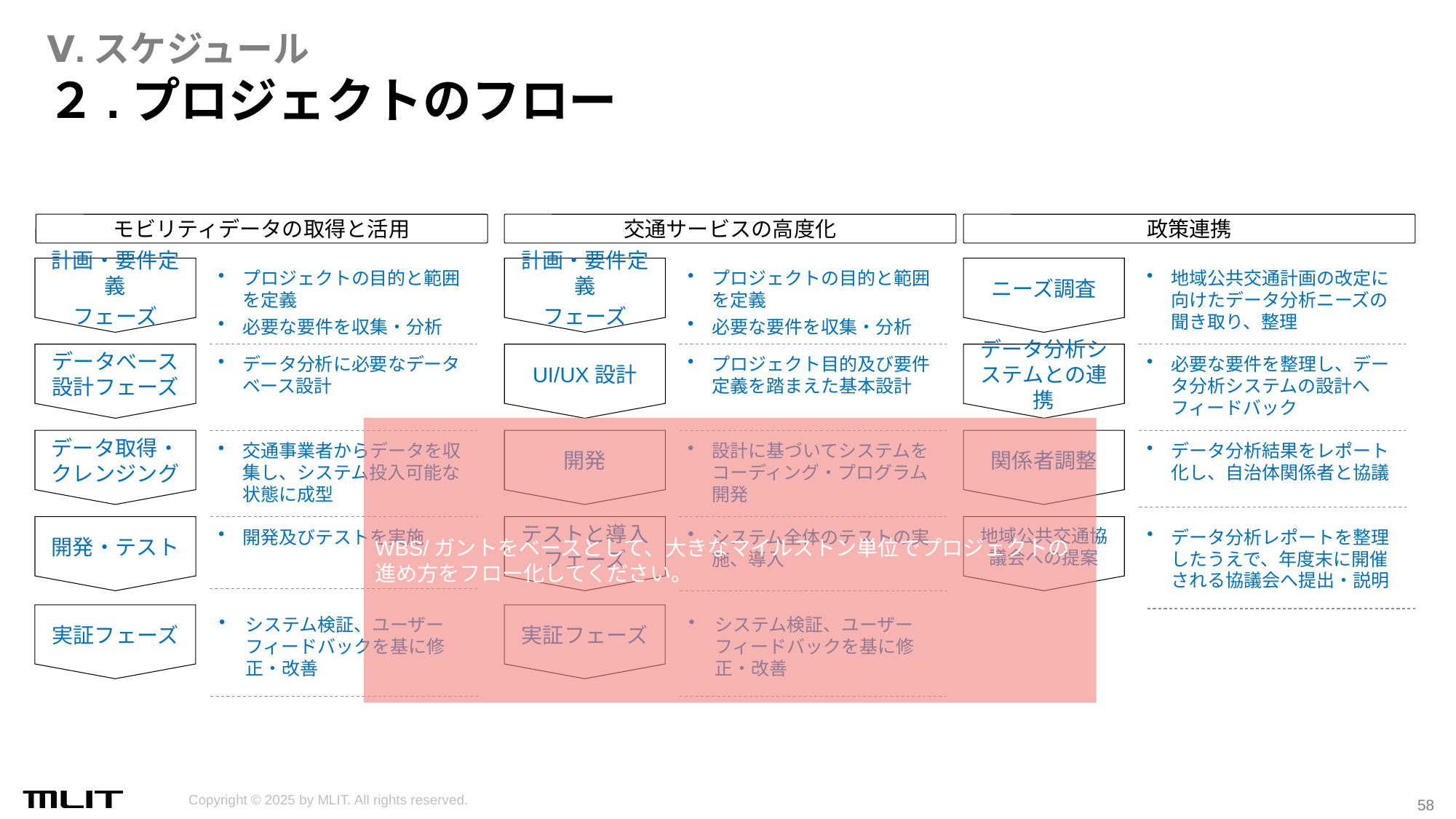

Ⅴ.スケジュール
# ２.プロジェクトのフロー
モビリティデータの取得と活用
交通サービスの高度化
政策連携
計画・要件定義
フェーズ
データべース設計フェーズ
データ取得・クレンジング
開発・テスト
実証フェーズ
計画・要件定義
フェーズ
UI/UX設計
開発
テストと導入フェーズ
実証フェーズ
ニーズ調査
データ分析システムとの連携
関係者調整
地域公共交通協議会への提案
プロジェクトの目的と範囲を定義
必要な要件を収集・分析
データ分析に必要なデータベース設計
交通事業者からデータを収集し、システム投入可能な状態に成型
開発及びテストを実施
システム検証、ユーザーフィードバックを基に修正・改善
プロジェクトの目的と範囲を定義
必要な要件を収集・分析
プロジェクト目的及び要件定義を踏まえた基本設計
設計に基づいてシステムをコーディング・プログラム開発
システム全体のテストの実施、導入
システム検証、ユーザーフィードバックを基に修正・改善
地域公共交通計画の改定に向けたデータ分析ニーズの聞き取り、整理
必要な要件を整理し、データ分析システムの設計へフィードバック
データ分析結果をレポート化し、自治体関係者と協議
データ分析レポートを整理したうえで、年度末に開催される協議会へ提出・説明
WBS/ガントをベースとして、大きなマイルストン単位でプロジェクトの進め方をフロー化してください。